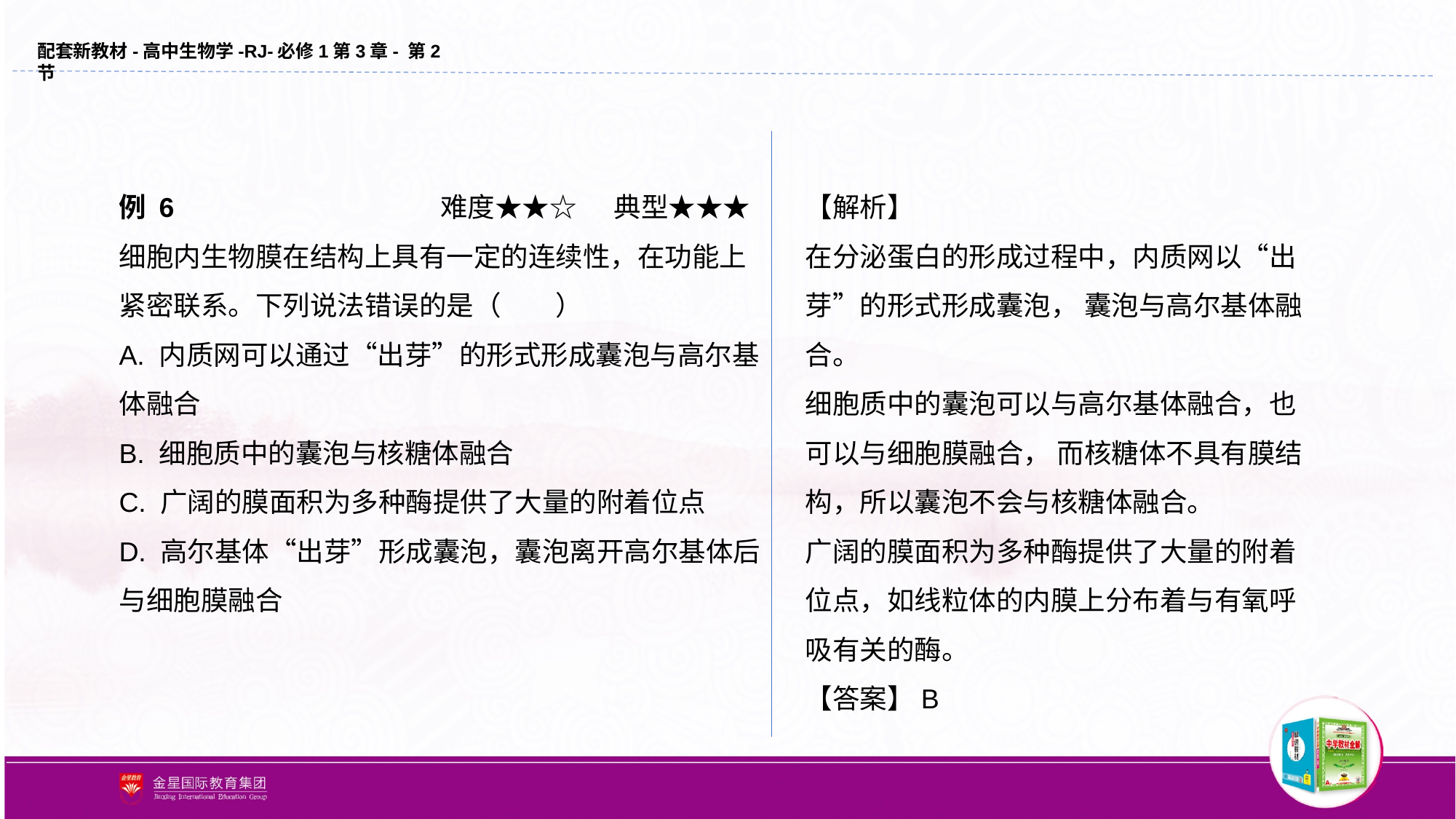

例 6                                  难度★★☆      典型★★★
细胞内生物膜在结构上具有一定的连续性，在功能上紧密联系。下列说法错误的是（　　）
A. 内质网可以通过“出芽”的形式形成囊泡与高尔基体融合
B. 细胞质中的囊泡与核糖体融合
C. 广阔的膜面积为多种酶提供了大量的附着位点
D. 高尔基体“出芽”形成囊泡，囊泡离开高尔基体后与细胞膜融合

【解析】
在分泌蛋白的形成过程中，内质网以“出芽”的形式形成囊泡， 囊泡与高尔基体融合。
细胞质中的囊泡可以与高尔基体融合，也可以与细胞膜融合， 而核糖体不具有膜结构，所以囊泡不会与核糖体融合。
广阔的膜面积为多种酶提供了大量的附着位点，如线粒体的内膜上分布着与有氧呼吸有关的酶。
【答案】B